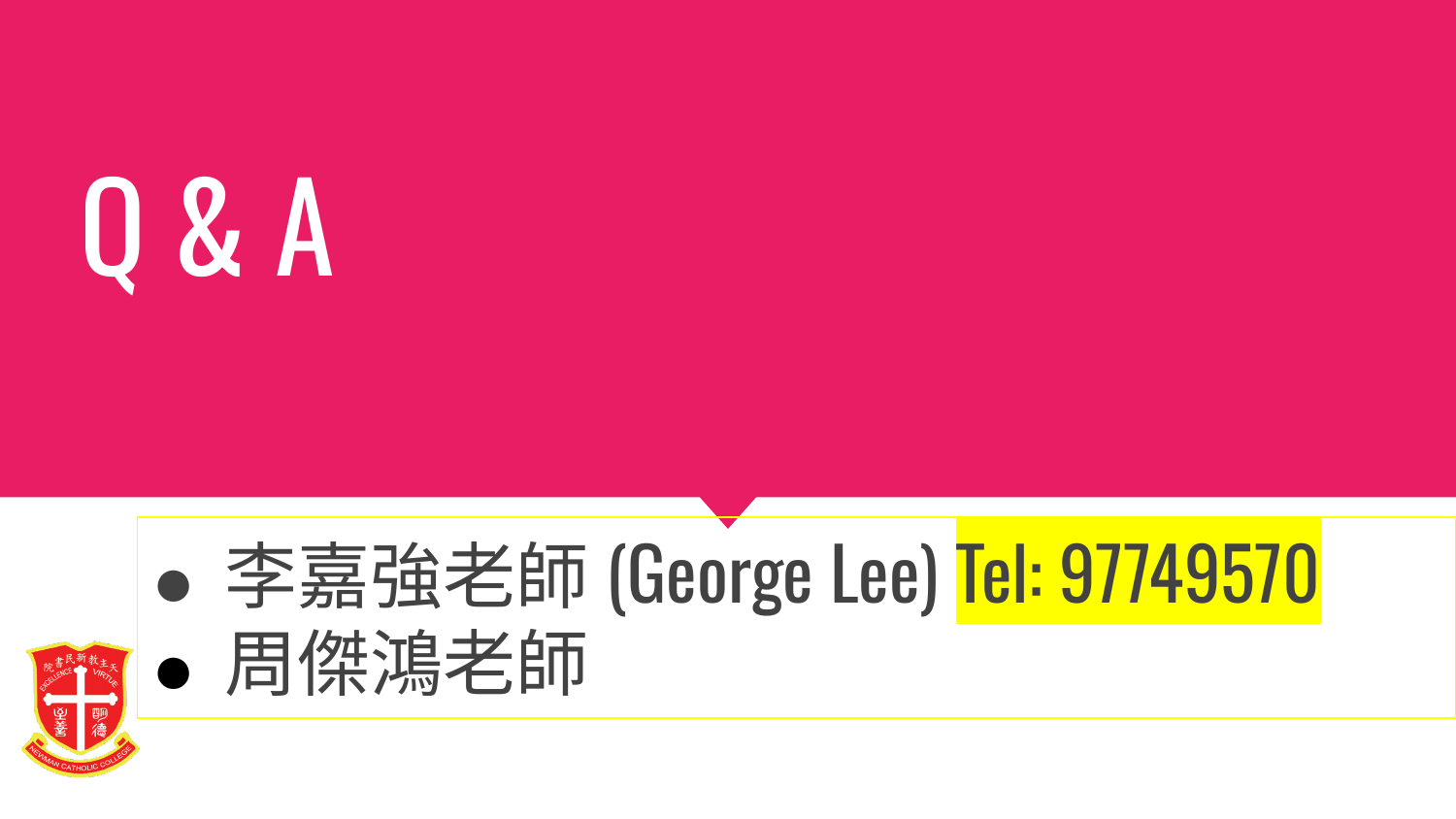

# Q & A
李嘉強老師(George Lee) Tel: 97749570
周傑鴻老師